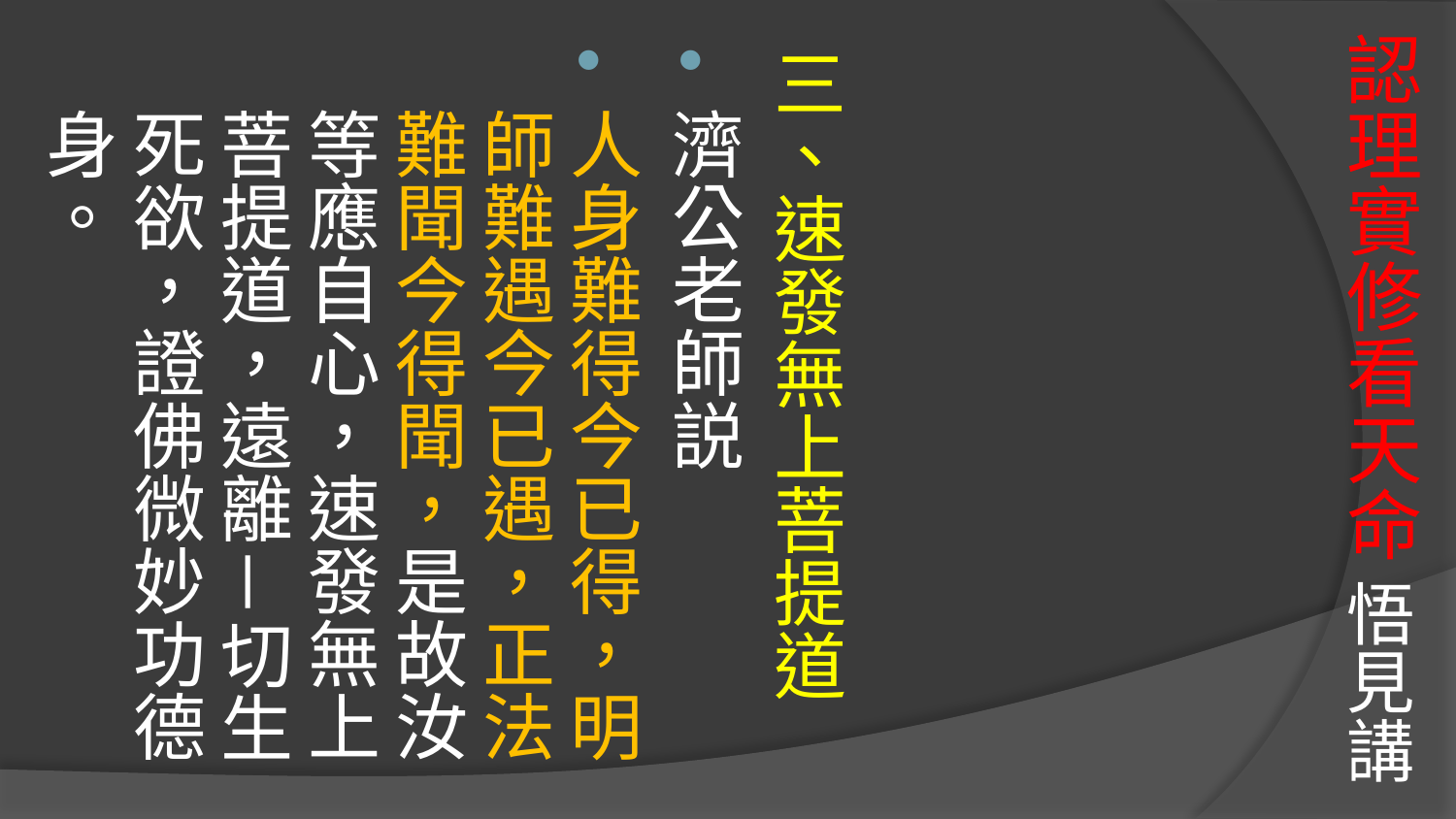

# 認理實修看天命 悟見講
三、速發無上菩提道
濟公老師説
人身難得今已得，明師難遇今已遇，正法難聞今得聞，是故汝等應自心，速發無上菩提道，遠離－切生死欲，證佛微妙功德身。